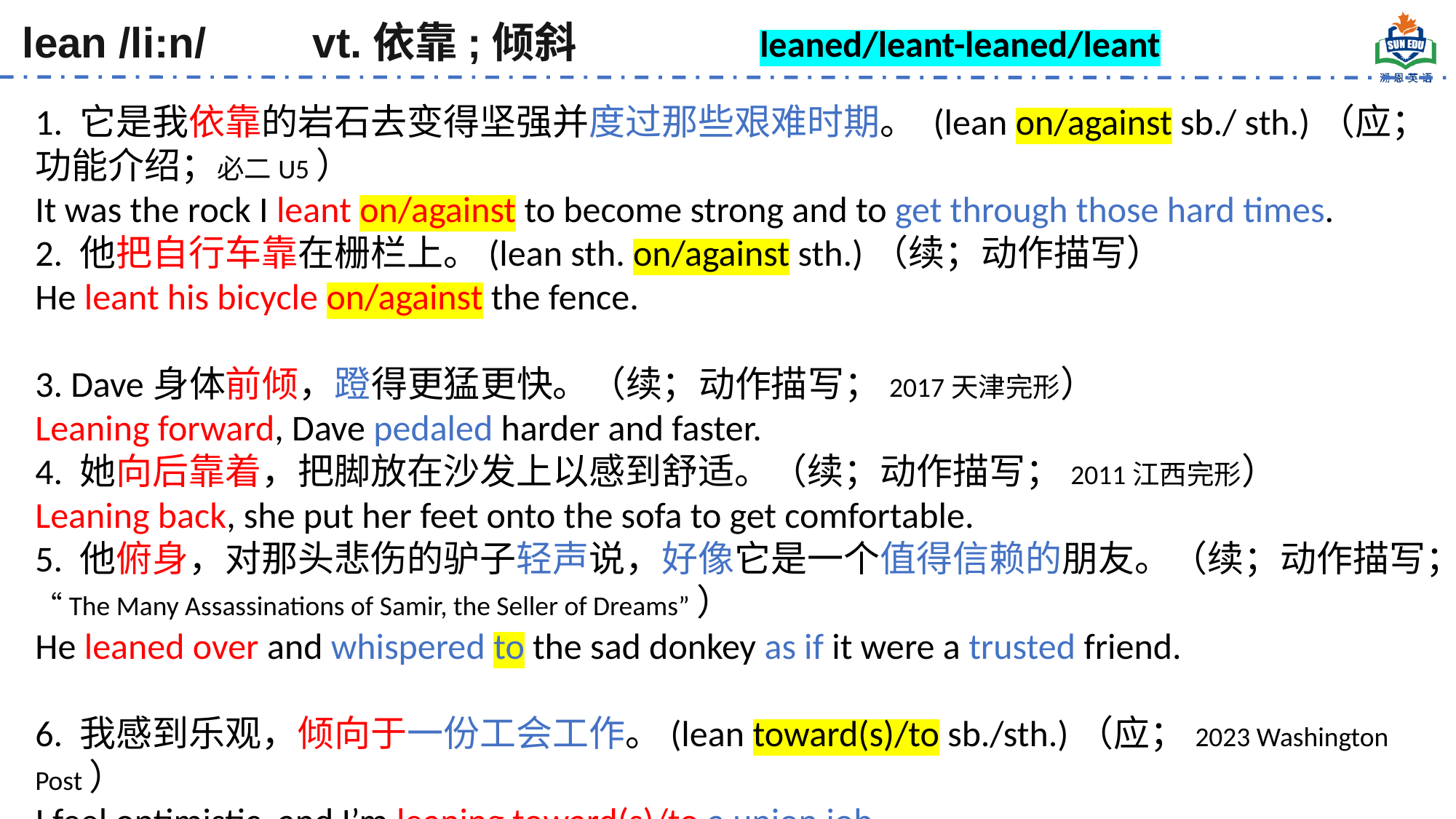

lean /li:n/         vt.依靠;倾斜
leaned/leant-leaned/leant
1. 它是我依靠的岩石去变得坚强并度过那些艰难时期。 (lean on/against sb./ sth.)（应；功能介绍；必二U5）
It was the rock I leant on/against to become strong and to get through those hard times.
2. 他把自行车靠在栅栏上。(lean sth. on/against sth.)（续；动作描写）
He leant his bicycle on/against the fence.

3. Dave身体前倾，蹬得更猛更快。（续；动作描写；2017天津完形）
Leaning forward, Dave pedaled harder and faster.
4. 她向后靠着，把脚放在沙发上以感到舒适。（续；动作描写；2011江西完形）
Leaning back, she put her feet onto the sofa to get comfortable.
5. 他俯身，对那头悲伤的驴子轻声说，好像它是一个值得信赖的朋友。（续；动作描写；“The Many Assassinations of Samir, the Seller of Dreams”）
He leaned over and whispered to the sad donkey as if it were a trusted friend.

6. 我感到乐观，倾向于一份工会工作。(lean toward(s)/to sb./sth.)（应；2023 Washington Post）
I feel optimistic, and I’m leaning toward(s)/to a union job.